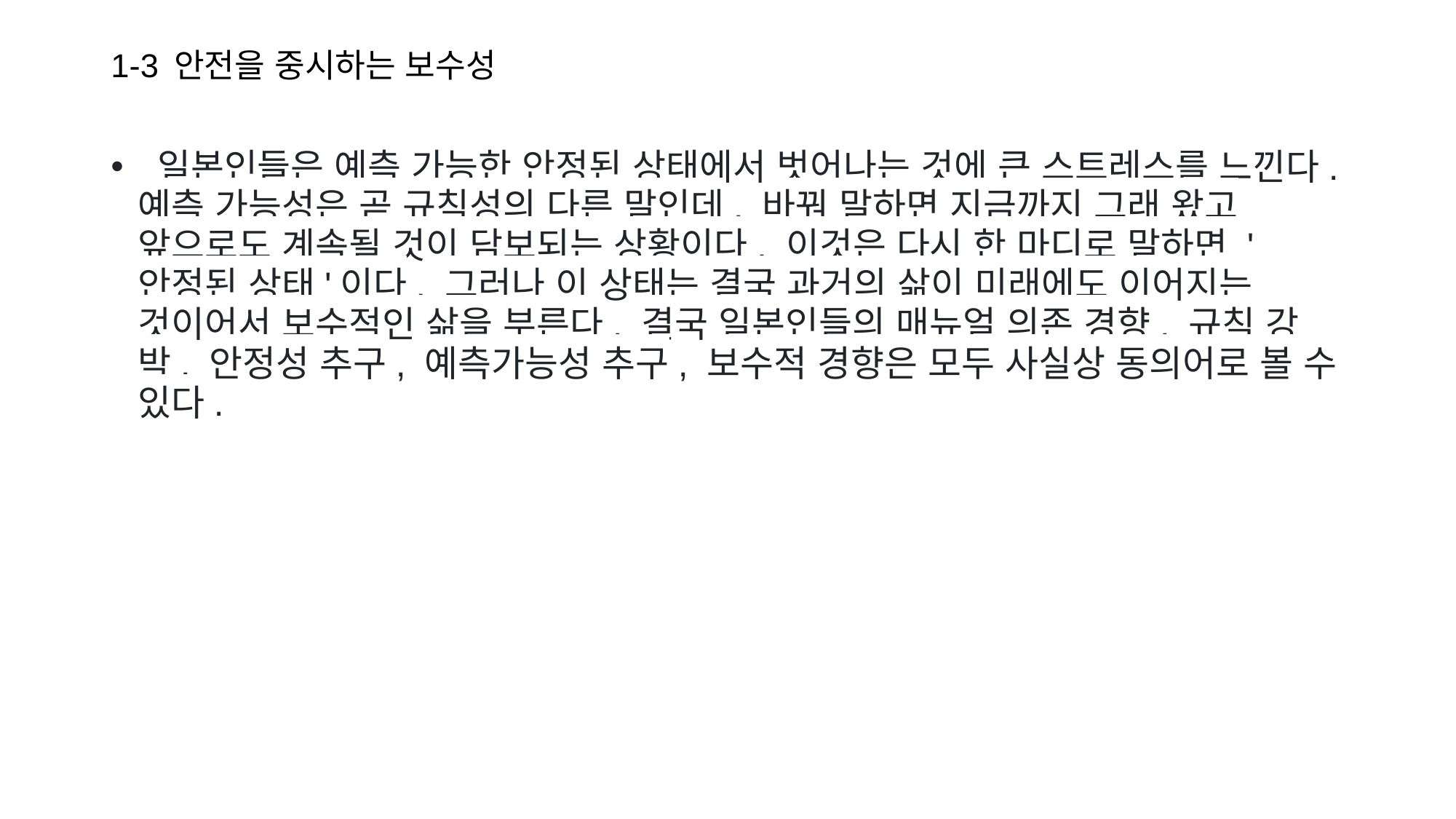

# 1-3 안전을 중시하는 보수성
 일본인들은 예측 가능한 안정된 상태에서 벗어나는 것에 큰 스트레스를 느낀다. 예측 가능성은 곧 규칙성의 다른 말인데, 바꿔 말하면 지금까지 그래 왔고 앞으로도 계속될 것이 담보되는 상황이다. 이것은 다시 한 마디로 말하면 '안정된 상태'이다. 그러나 이 상태는 결국 과거의 삶이 미래에도 이어지는 것이어서 보수적인 삶을 부른다. 결국 일본인들의 매뉴얼 의존 경향, 규칙 강박, 안정성 추구, 예측가능성 추구, 보수적 경향은 모두 사실상 동의어로 볼 수 있다.